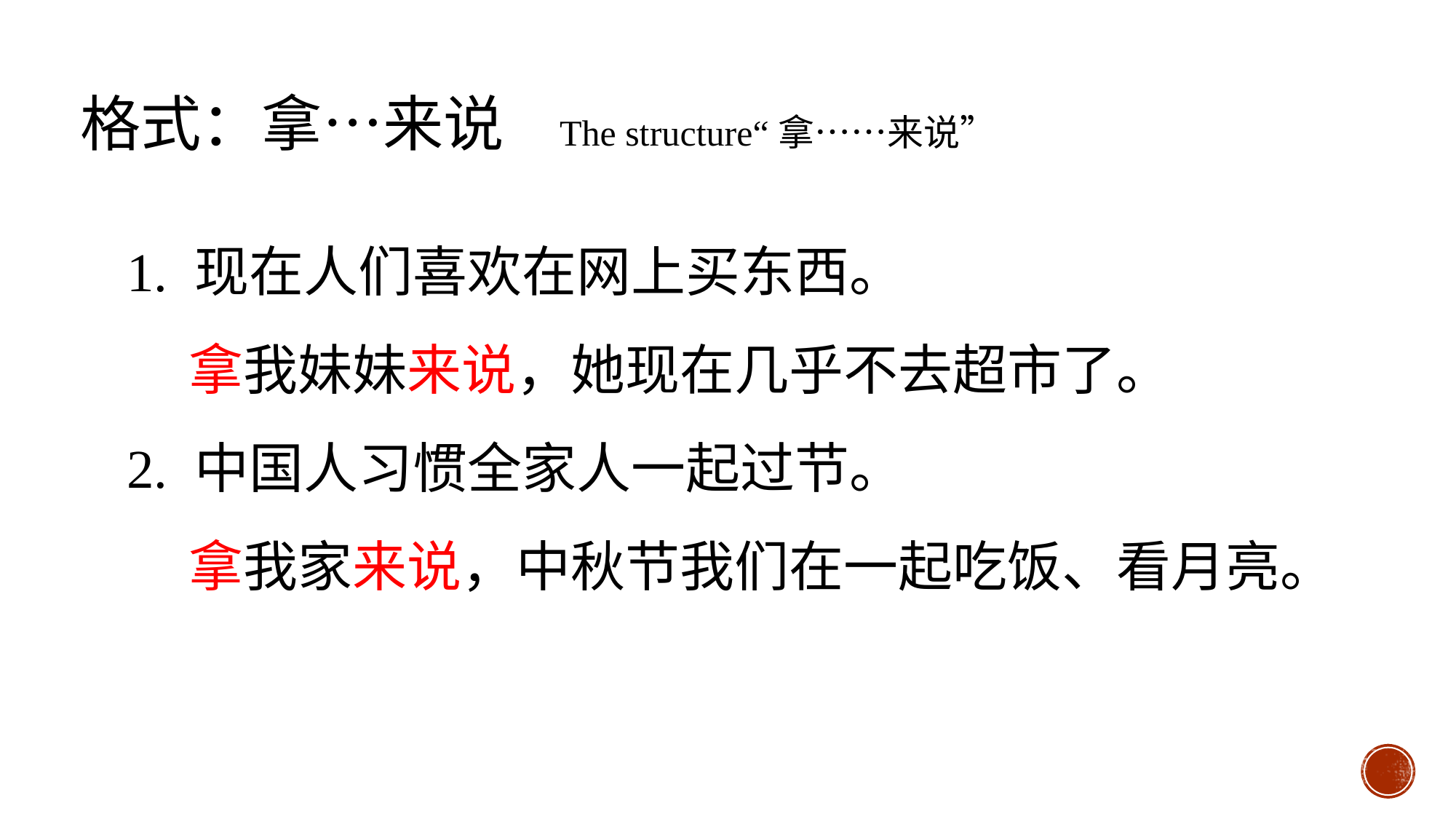

格式：拿…来说   The structure“拿……来说”
1. 现在人们喜欢在网上买东西。
    拿我妹妹来说，她现在几乎不去超市了。
2. 中国人习惯全家人一起过节。
    拿我家来说，中秋节我们在一起吃饭、看月亮。